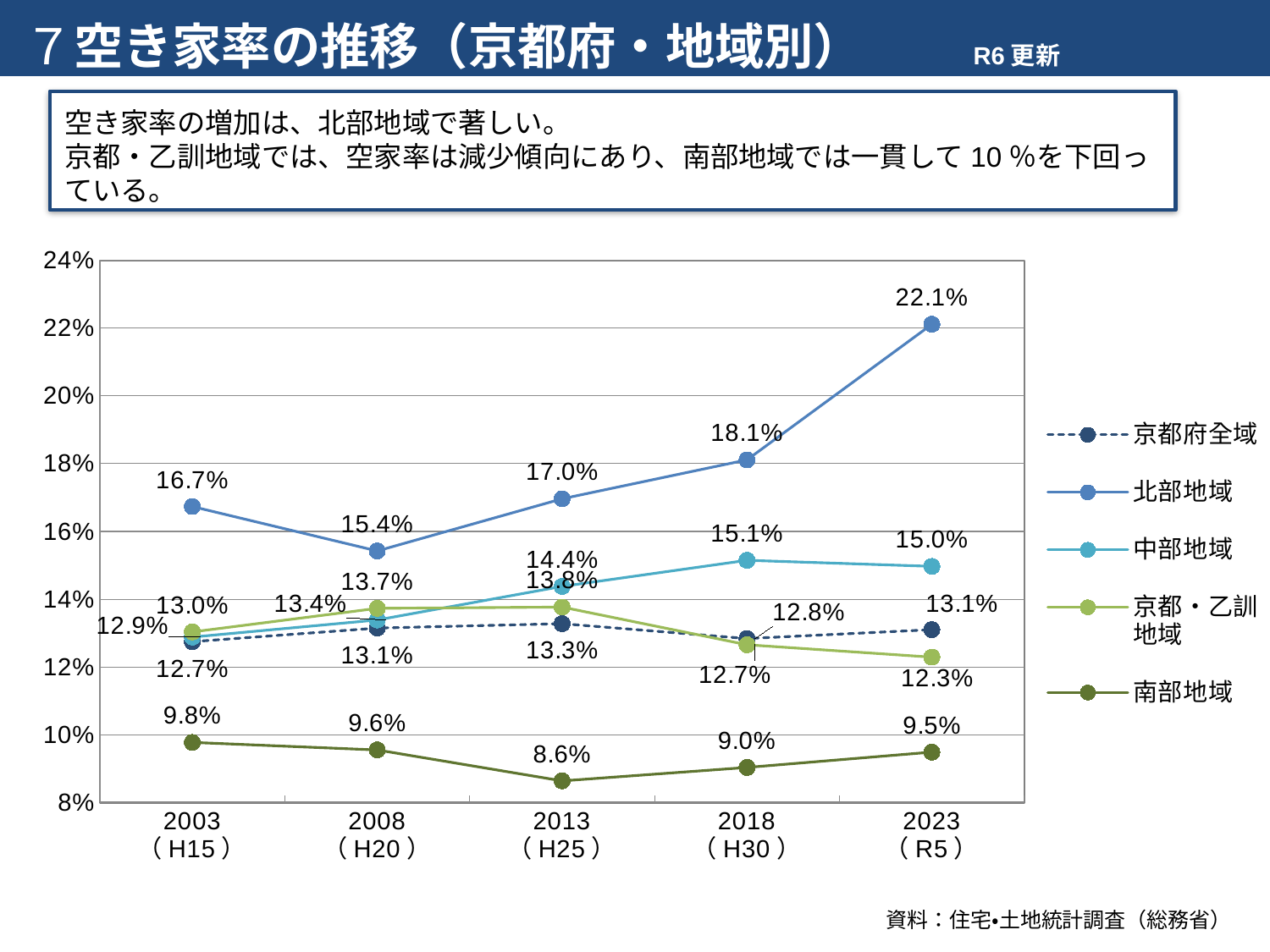

# ７空き家率の推移（京都府・地域別）　　R6更新
空き家率の増加は、北部地域で著しい。
京都・乙訓地域では、空家率は減少傾向にあり、南部地域では一貫して10％を下回っている。

### Chart

| Category | 京都府全域 | 北部地域 | 中部地域 | 京都・乙訓地域 | 南部地域 |
|---|---|---|---|---|---|
| 2003
（H15） | 0.1274664890517026 | 0.16734182098765432 | 0.12882147024504084 | 0.1303344430992736 | 0.09773796416775098 |
| 2008
（H20） | 0.1314753582113053 | 0.15423174718488922 | 0.13386348575215373 | 0.13729340920652572 | 0.09551947145582283 |
| 2013
（H25） | 0.13277285465424524 | 0.16962510650383414 | 0.1437673582747917 | 0.1376693027906554 | 0.08638870505184204 |
| 2018
（H30） | 0.12837181498916536 | 0.1811085648811229 | 0.15147190008920608 | 0.12654869246509118 | 0.09035524283507808 |
| 2023
（R5） | 0.131 | 0.22111210638737683 | 0.14967978042086003 | 0.12289217351287979 | 0.09487650200267023 |
資料：住宅・土地統計調査（総務省）